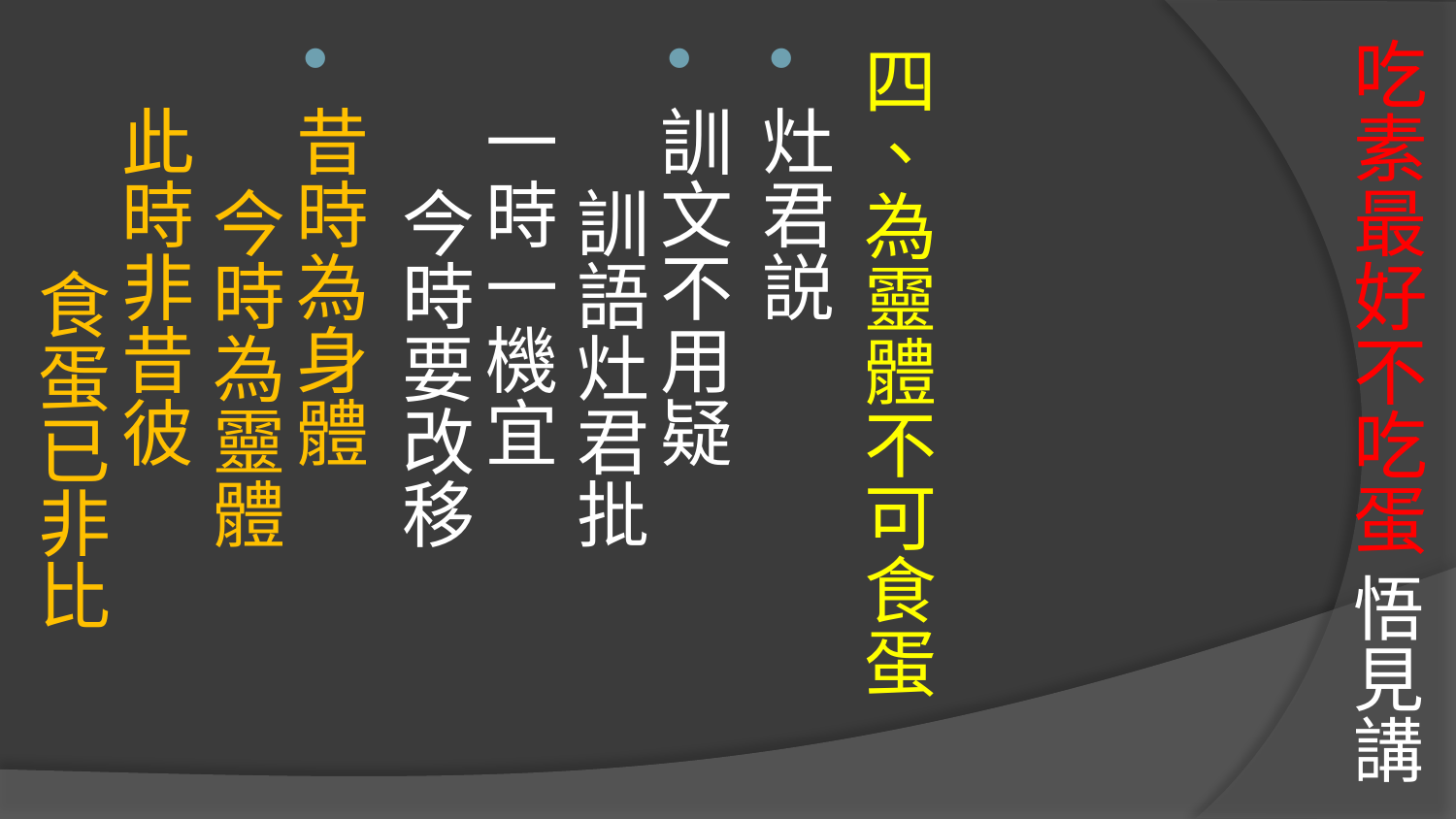

四、為靈體不可食蛋
灶君説
訓文不用疑                        訓語灶君批 
一時一機宜                        今時要改移
昔時為身體                        今時為靈體 
此時非昔彼                             食蛋已非比
# 吃素最好不吃蛋 悟見講